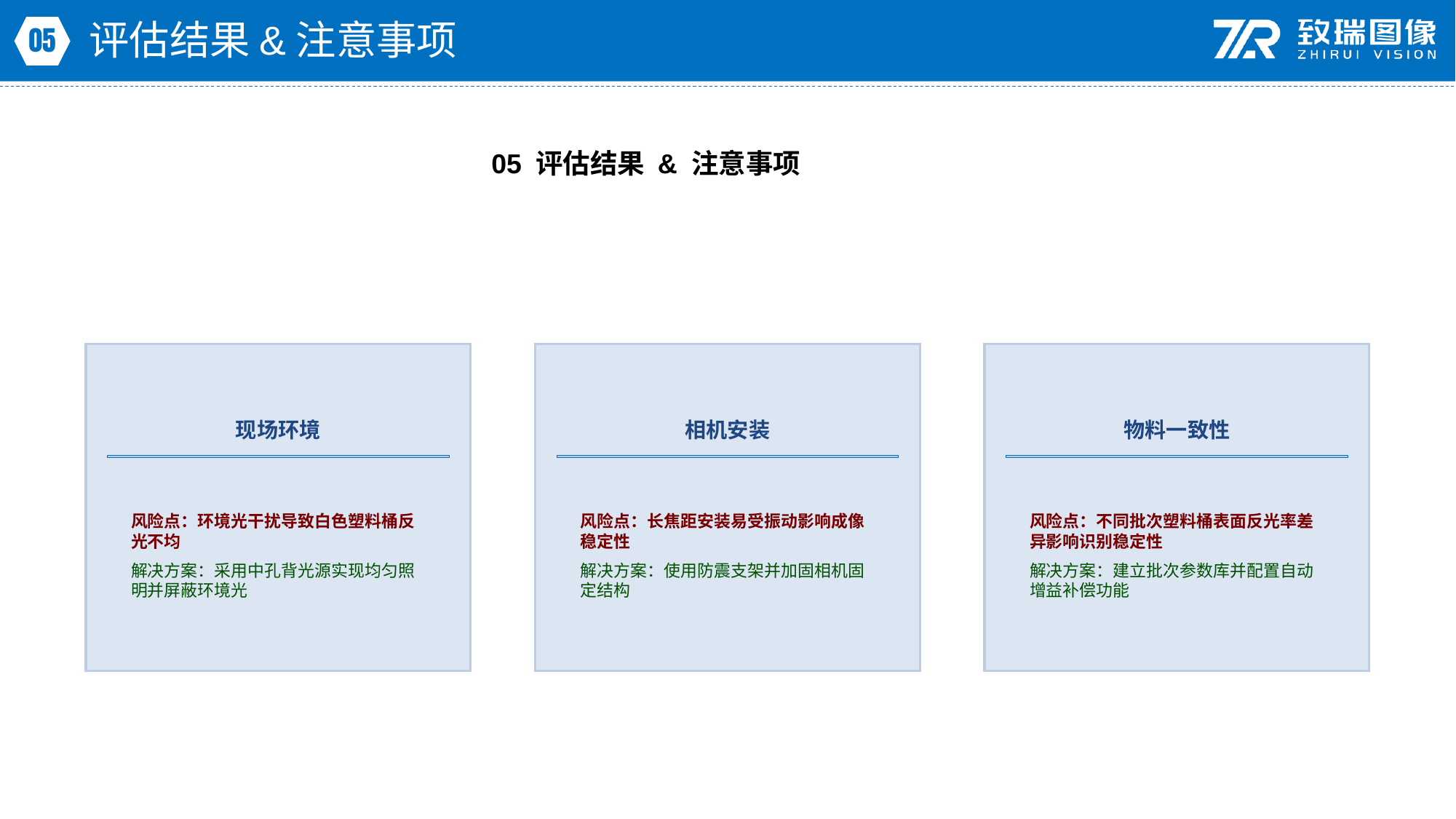

评估结果&注意事项
05

05 评估结果 & 注意事项

现场环境

相机安装

物料一致性

风险点：环境光干扰导致白色塑料桶反光不均
解决方案：采用中孔背光源实现均匀照明并屏蔽环境光

风险点：长焦距安装易受振动影响成像稳定性
解决方案：使用防震支架并加固相机固定结构

风险点：不同批次塑料桶表面反光率差异影响识别稳定性
解决方案：建立批次参数库并配置自动增益补偿功能